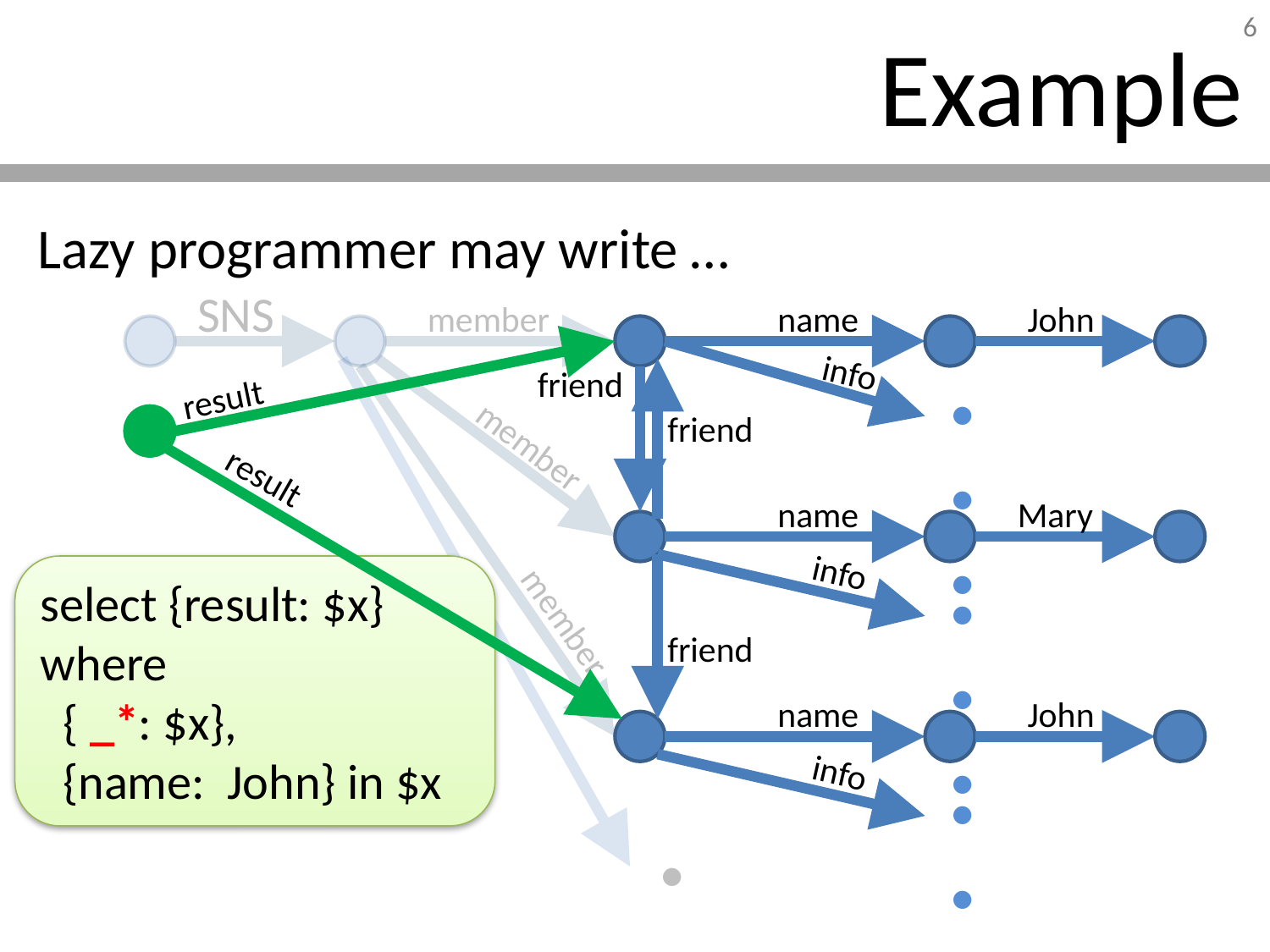

# Example
Lazy programmer may write …
SNS
member
name
John

info
friend
result
・・・
friend

member
result
name
Mary

info
select {result: $x}
where
  { _*: $x},
  {name:  John} in $x
・・・
member
friend
name
John

info
・・・
・・・